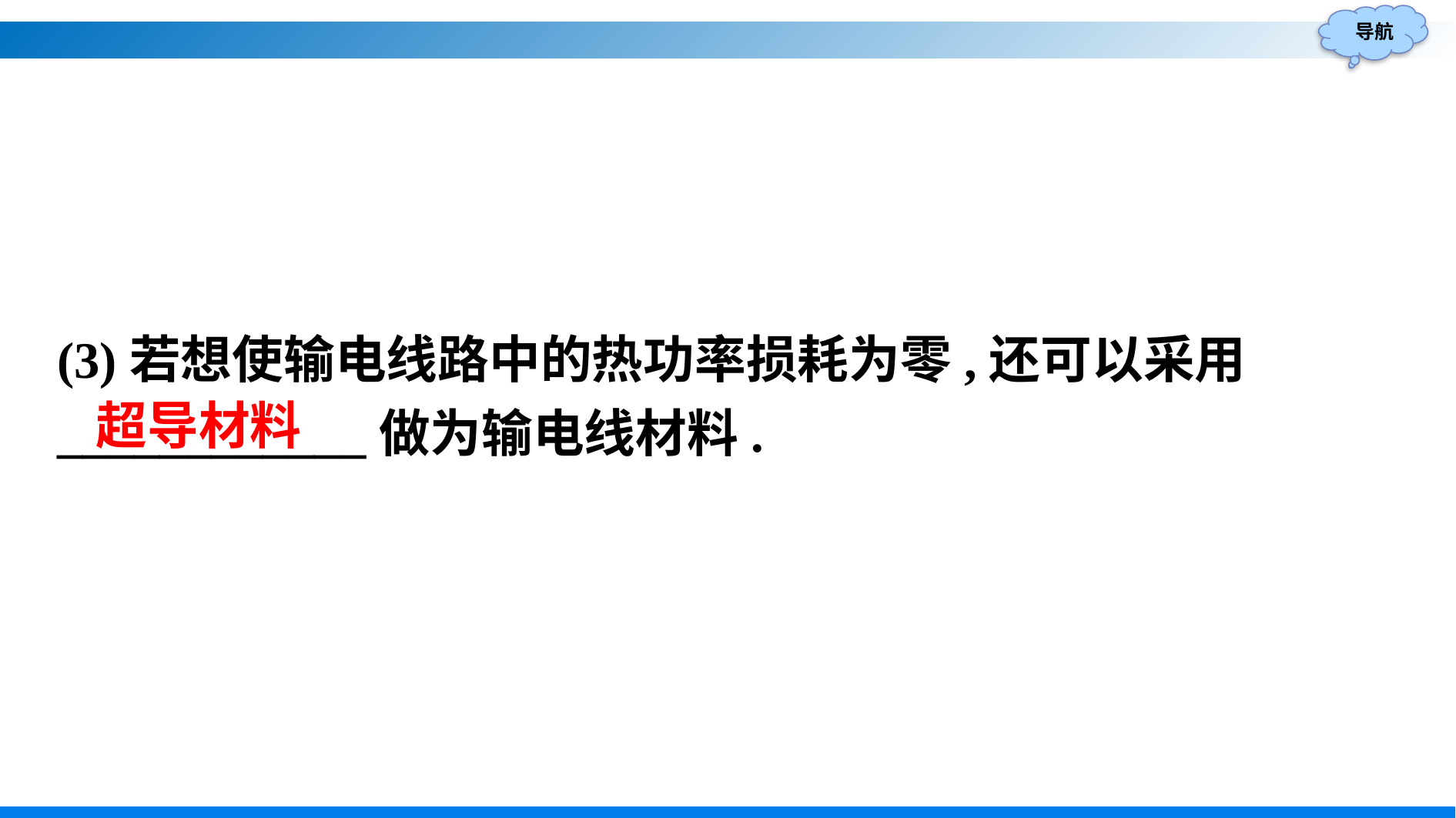

(3)若想使输电线路中的热功率损耗为零,还可以采用____________做为输电线材料.
超导材料